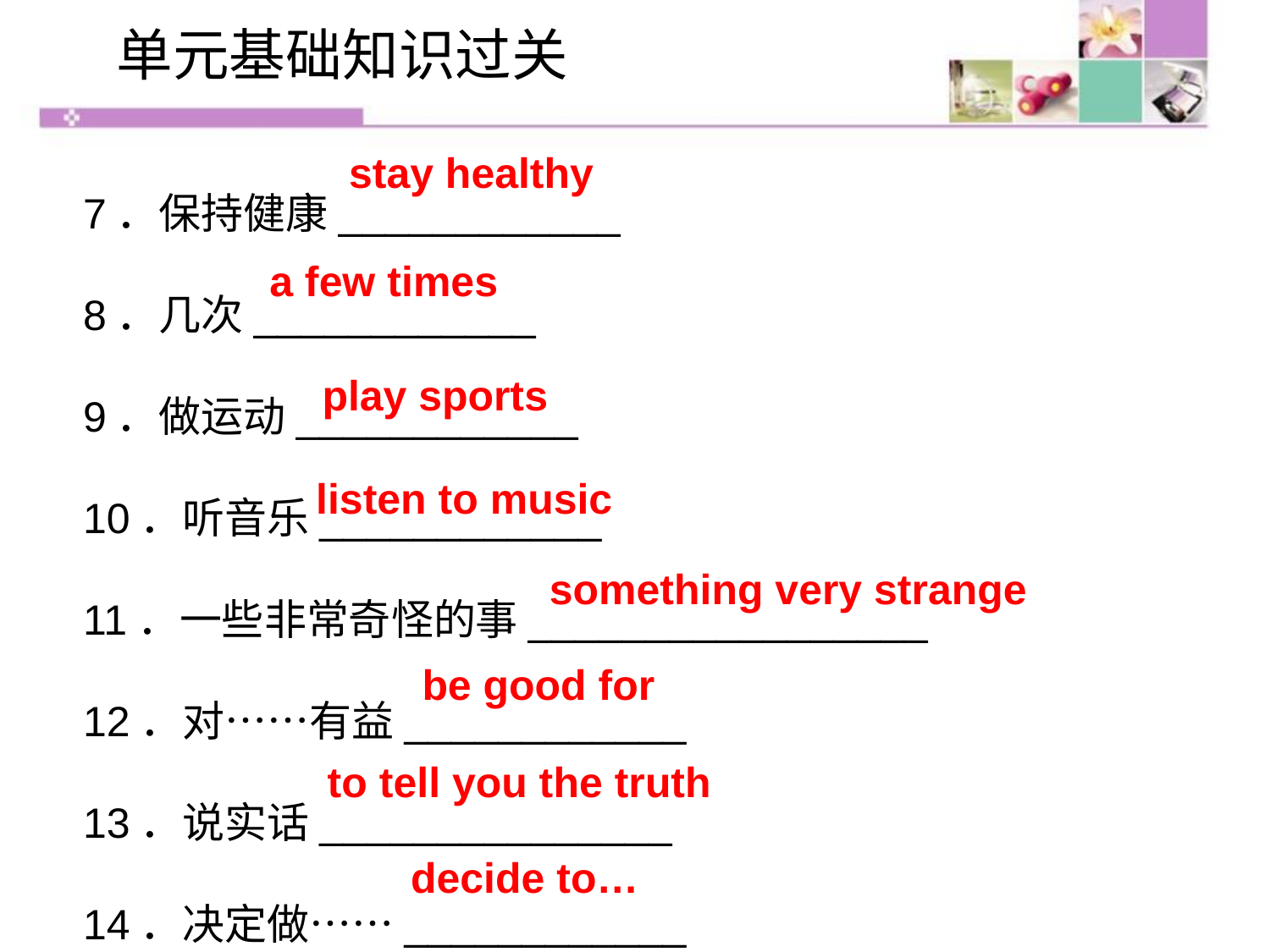

单元基础知识过关
7．保持健康____________
8．几次____________
9．做运动____________
10．听音乐____________
11．一些非常奇怪的事_________________
12．对……有益____________
13．说实话_______________
14．决定做……____________
stay healthy
a few times
play sports
listen to music
something very strange
be good for
to tell you the truth
decide to…